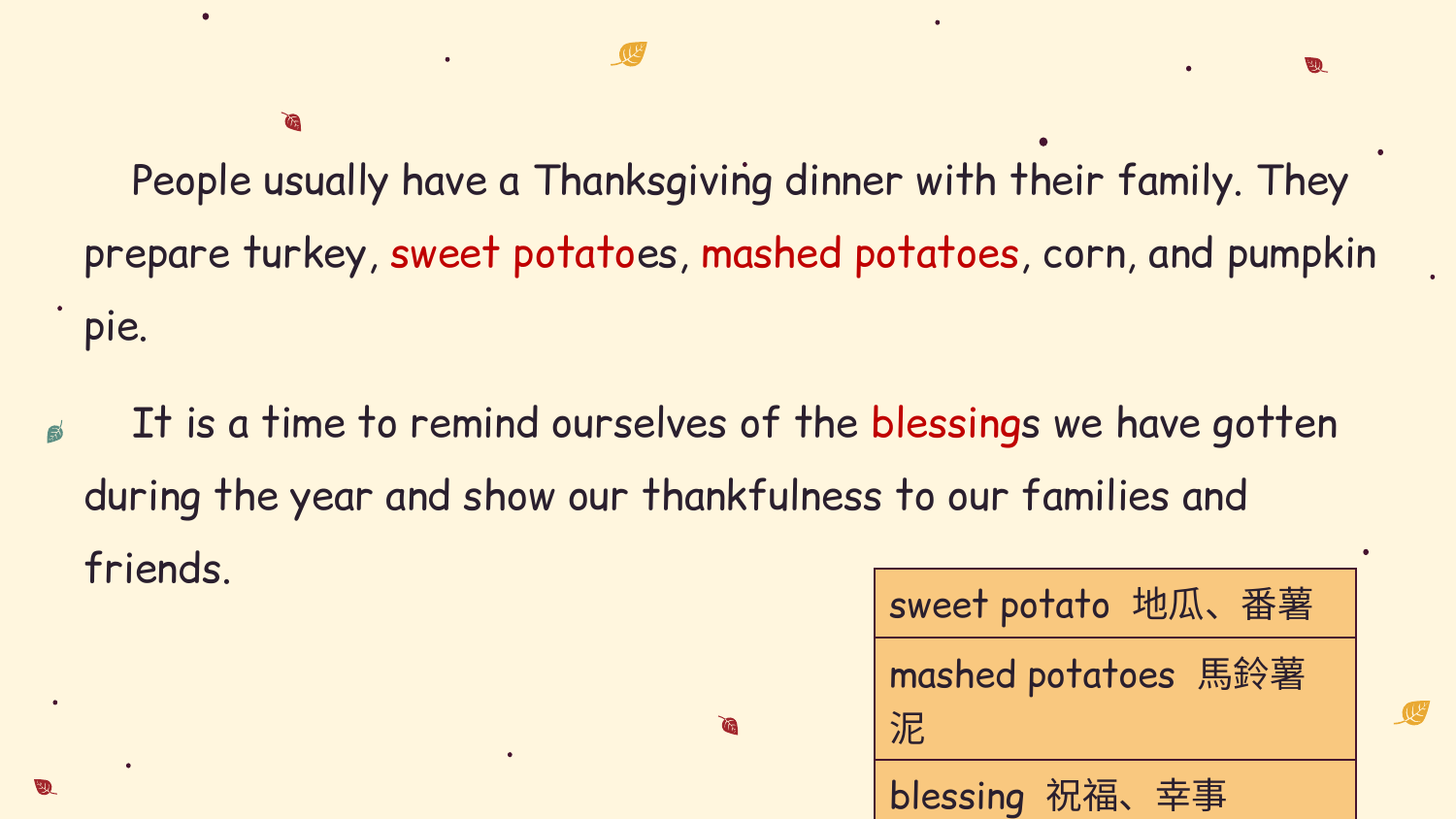

People usually have a Thanksgiving dinner with their family. They prepare turkey, sweet potatoes, mashed potatoes, corn, and pumpkin pie.
    It is a time to remind ourselves of the blessings we have gotten during the year and show our thankfulness to our families and friends.
| sweet potato 地瓜、番薯 |
| --- |
| mashed potatoes 馬鈴薯泥 |
| blessing 祝福、幸事 |